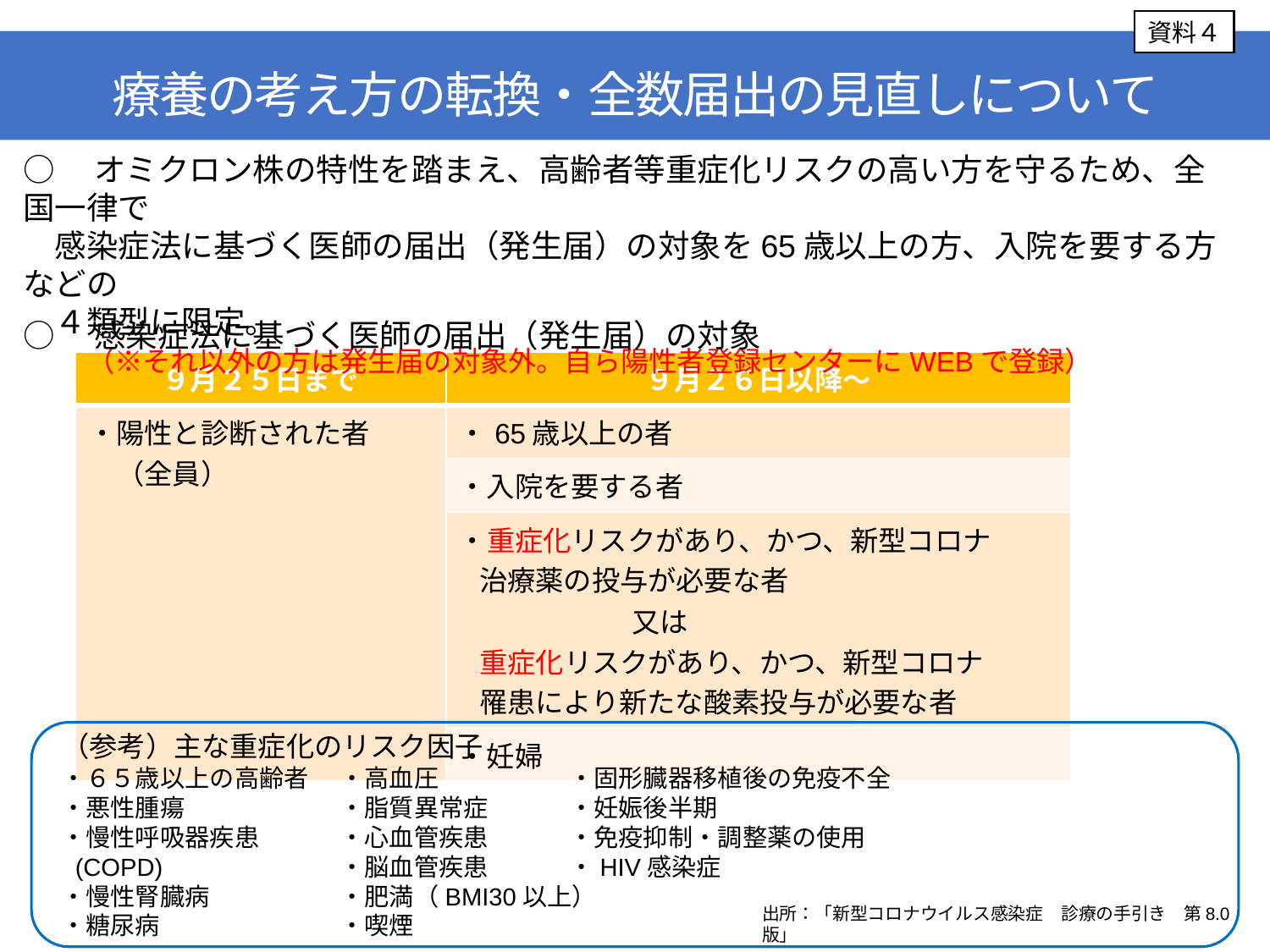

資料４
療養の考え方の転換・全数届出の見直しについて
○　オミクロン株の特性を踏まえ、高齢者等重症化リスクの高い方を守るため、全国一律で
　感染症法に基づく医師の届出（発生届）の対象を65歳以上の方、入院を要する方などの
　４類型に限定。
　　（※それ以外の方は発生届の対象外。自ら陽性者登録センターにWEBで登録）
○　感染症法に基づく医師の届出（発生届）の対象
| ９月２５日まで | ９月２６日以降～ |
| --- | --- |
| ・陽性と診断された者 　（全員） | ・65歳以上の者 |
|  | ・入院を要する者 |
|  | ・重症化リスクがあり、かつ、新型コロナ 治療薬の投与が必要な者 又は 重症化リスクがあり、かつ、新型コロナ 罹患により新たな酸素投与が必要な者 |
|  | ・妊婦 |

（参考）主な重症化のリスク因子
・６５歳以上の高齢者	　・高血圧		・固形臓器移植後の免疫不全
・悪性腫瘍		　・脂質異常症	・妊娠後半期
・慢性呼吸器疾患	　・心血管疾患	・免疫抑制・調整薬の使用
  (COPD) 		　・脳血管疾患	・HIV感染症
・慢性腎臓病	　・肥満（BMI30以上）
・糖尿病		　・喫煙

出所：「新型コロナウイルス感染症　診療の手引き　第8.0版」